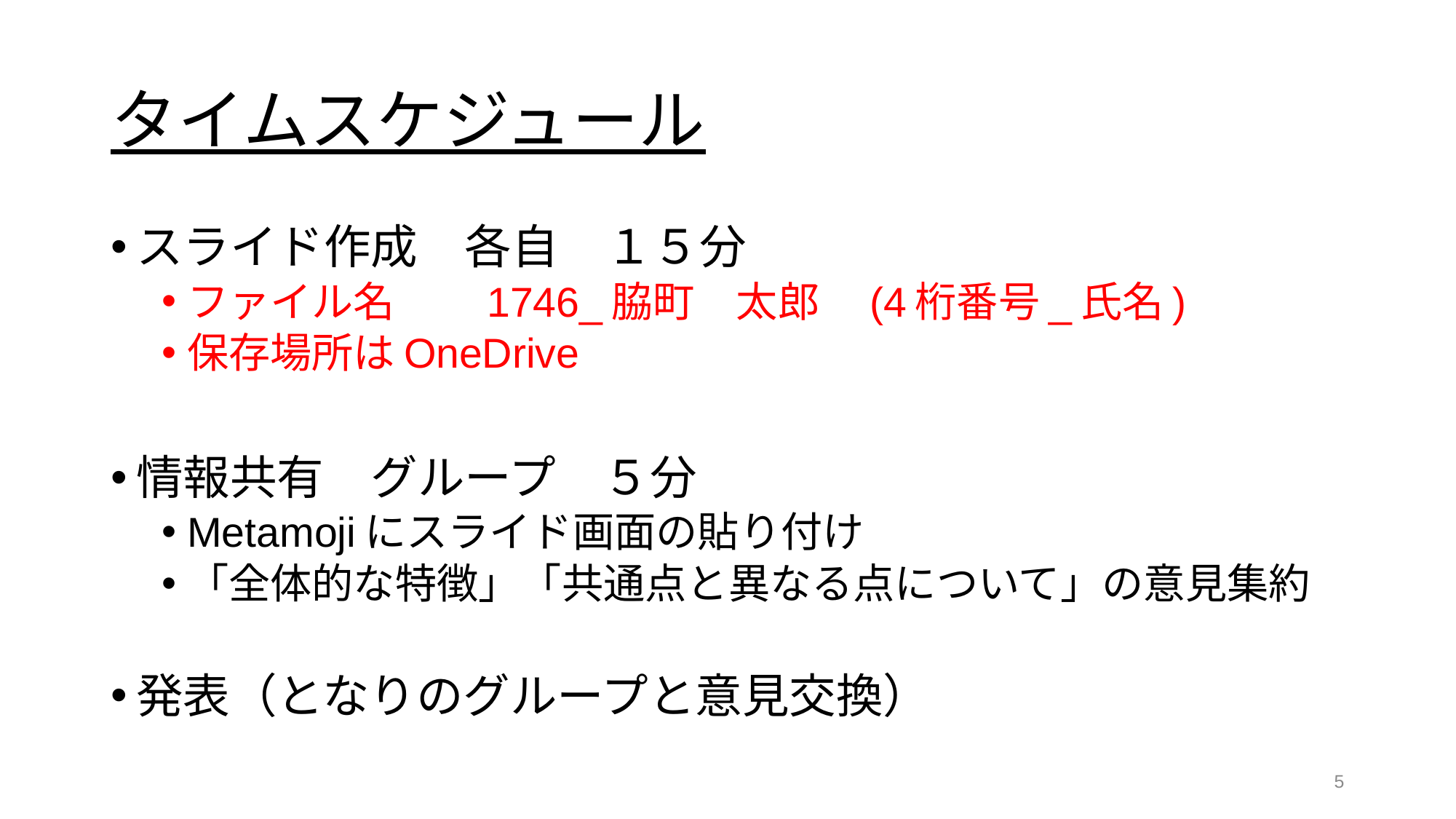

# タイムスケジュール
スライド作成　各自　１５分
ファイル名　　1746_脇町　太郎　(4桁番号_氏名)
保存場所はOneDrive

情報共有　グループ　５分
Metamojiにスライド画面の貼り付け
「全体的な特徴」「共通点と異なる点について」の意見集約

発表（となりのグループと意見交換）
5